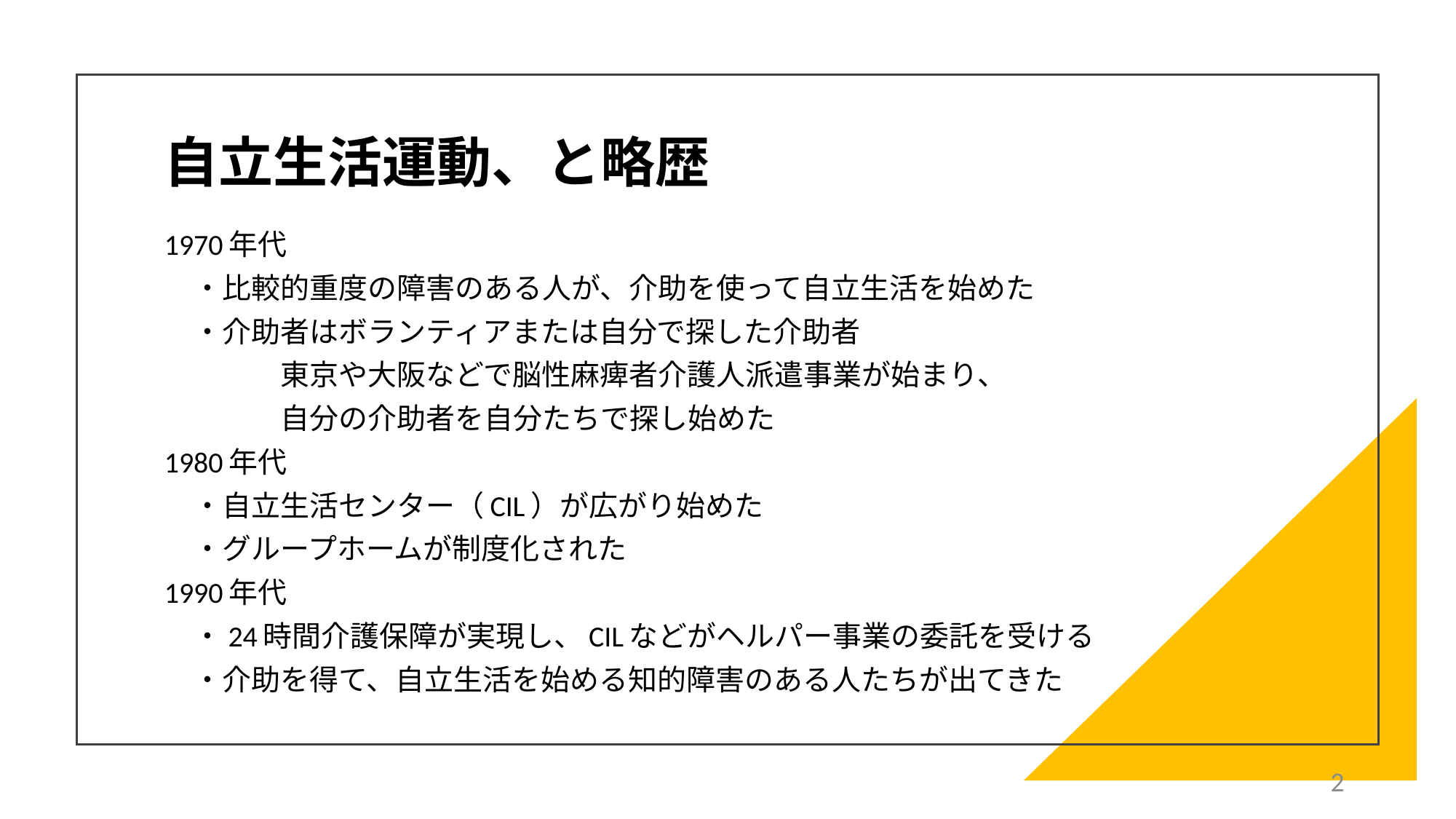

# 自立生活運動、と略歴
1970年代
　・比較的重度の障害のある人が、介助を使って自立生活を始めた
　・介助者はボランティアまたは自分で探した介助者
　　　　東京や大阪などで脳性麻痺者介護人派遣事業が始まり、
　　　　自分の介助者を自分たちで探し始めた
1980年代
　・自立生活センター（CIL）が広がり始めた
　・グループホームが制度化された
1990年代
　・24時間介護保障が実現し、CILなどがヘルパー事業の委託を受ける
　・介助を得て、自立生活を始める知的障害のある人たちが出てきた

2